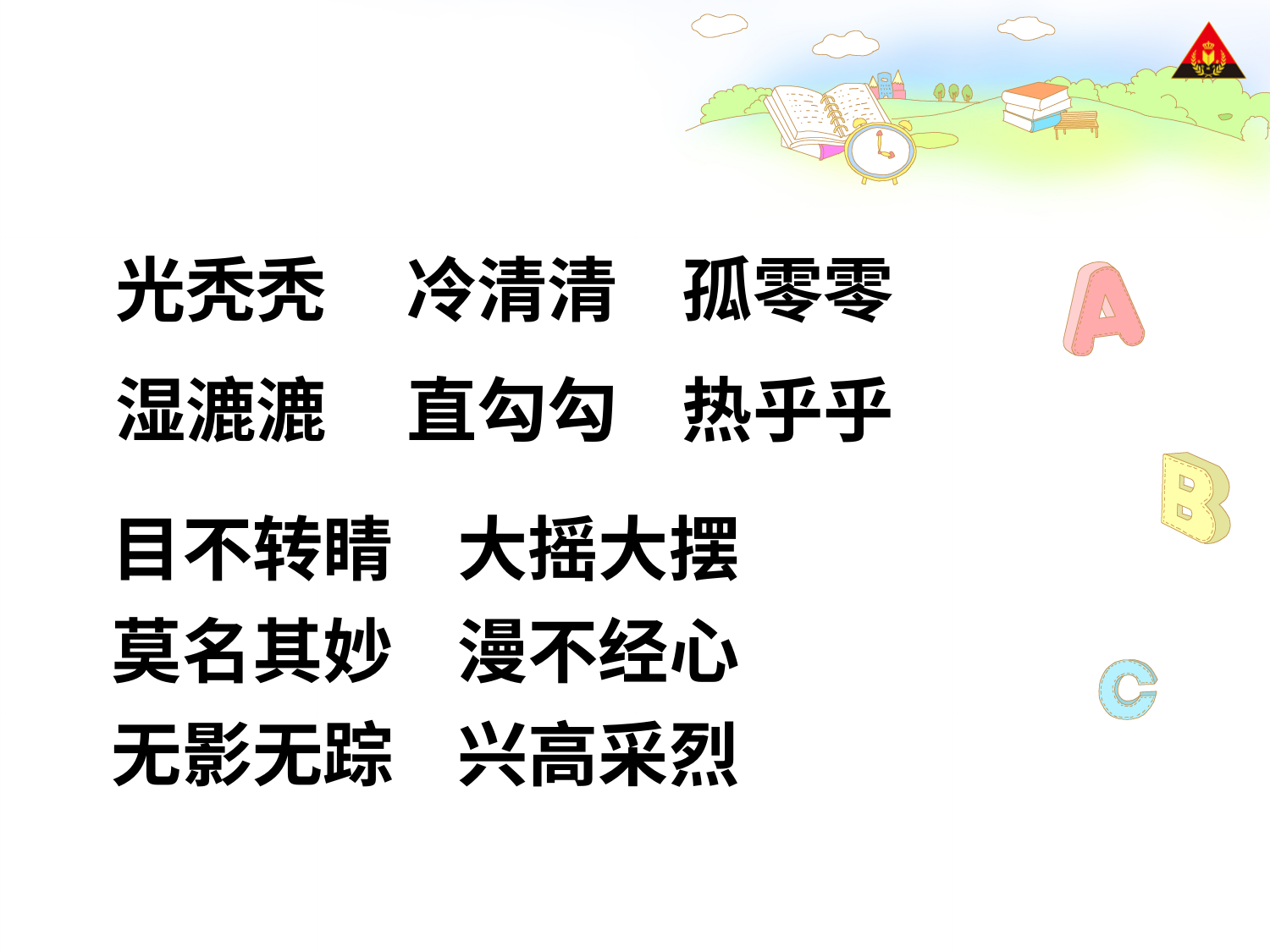

光秃秃     冷清清    孤零零
湿漉漉     直勾勾    热乎乎
目不转睛    大摇大摆
莫名其妙    漫不经心
无影无踪    兴高采烈